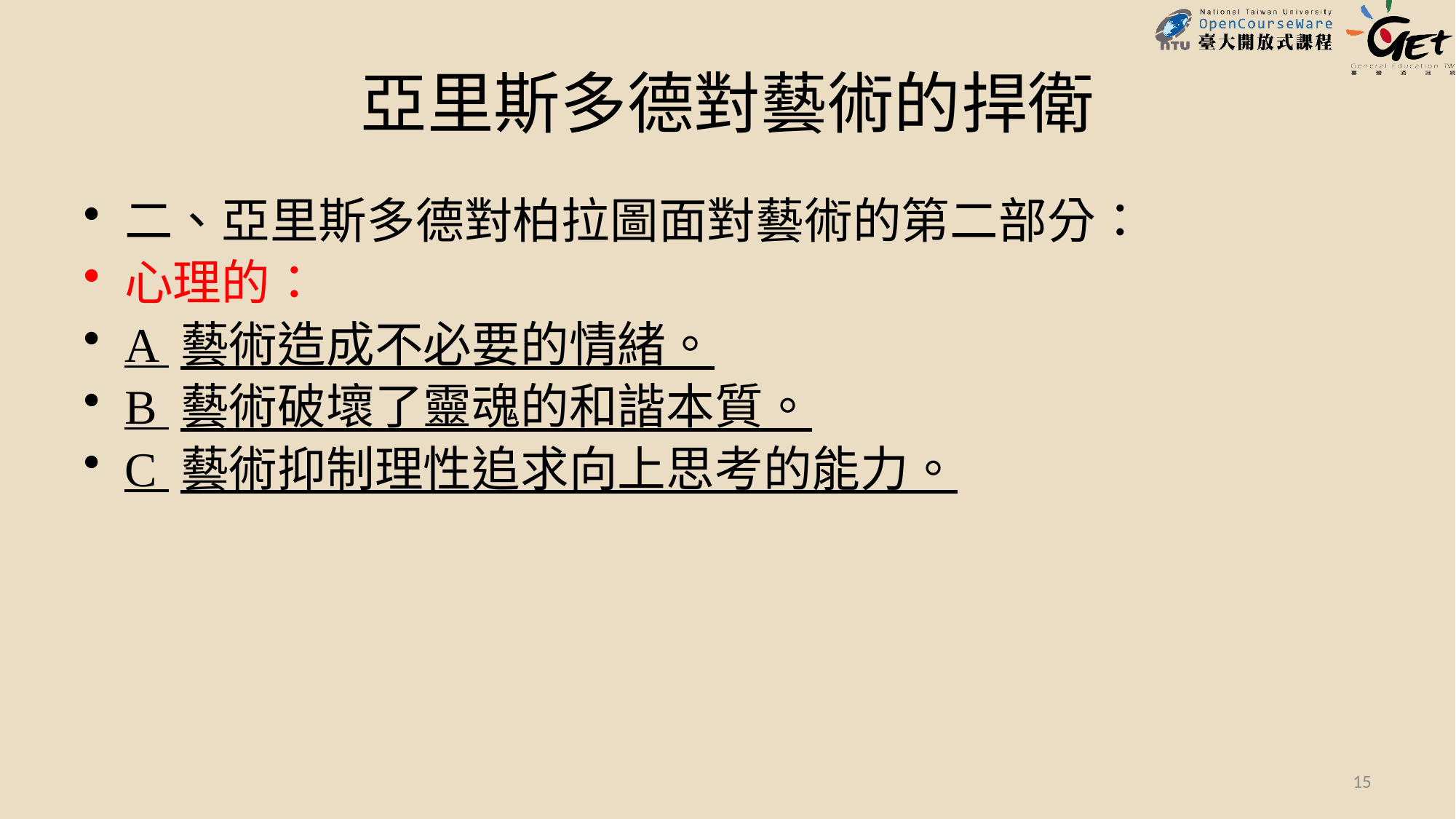

# 亞里斯多德對藝術的捍衛
二、亞里斯多德對柏拉圖面對藝術的第二部分：
心理的：
A 藝術造成不必要的情緒。
B 藝術破壞了靈魂的和諧本質。
C 藝術抑制理性追求向上思考的能力。
15